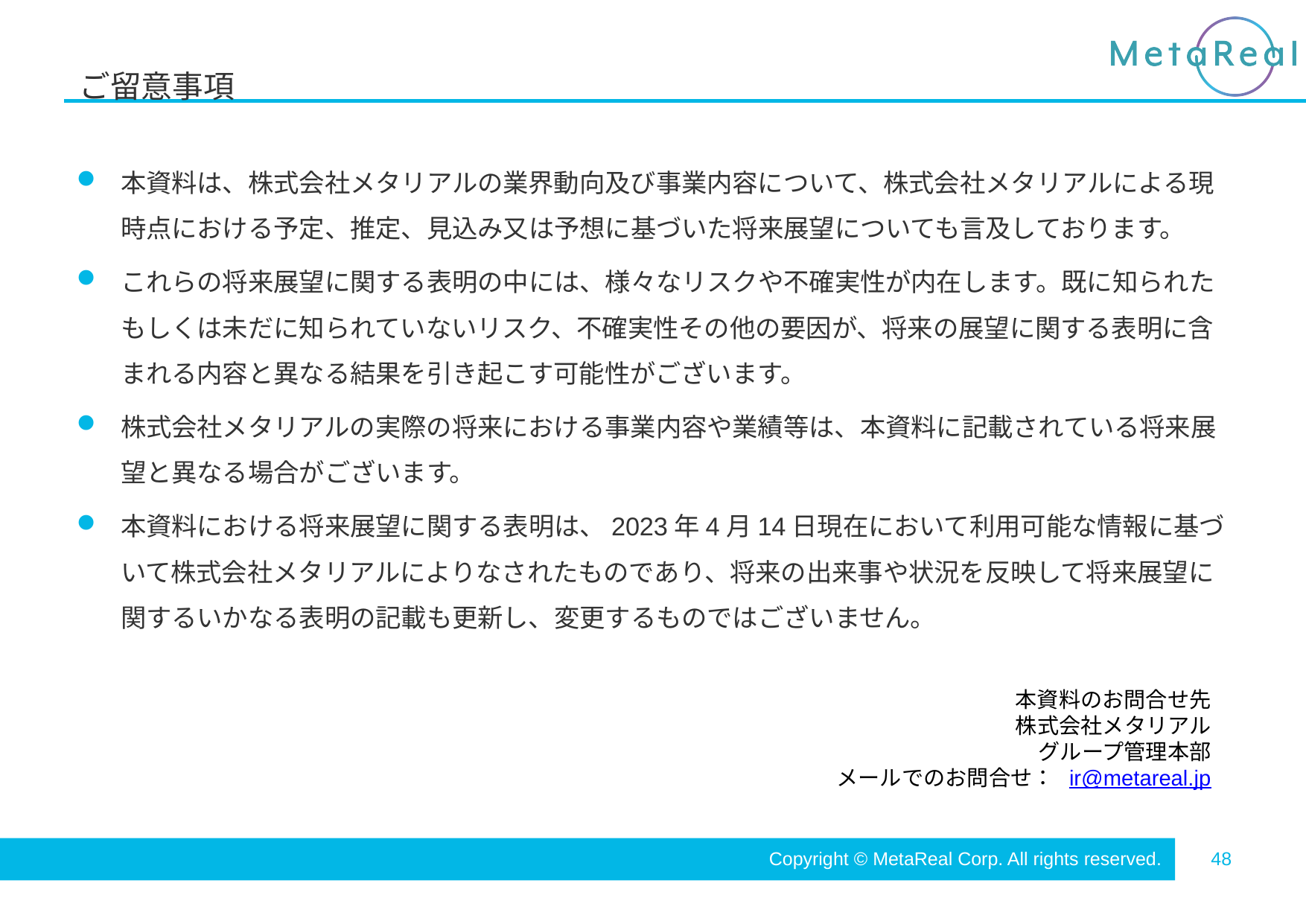

# ご留意事項
本資料は、株式会社メタリアルの業界動向及び事業内容について、株式会社メタリアルによる現時点における予定、推定、見込み又は予想に基づいた将来展望についても言及しております。
これらの将来展望に関する表明の中には、様々なリスクや不確実性が内在します。既に知られたもしくは未だに知られていないリスク、不確実性その他の要因が、将来の展望に関する表明に含まれる内容と異なる結果を引き起こす可能性がございます。
株式会社メタリアルの実際の将来における事業内容や業績等は、本資料に記載されている将来展望と異なる場合がございます。
本資料における将来展望に関する表明は、2023年4月14日現在において利用可能な情報に基づいて株式会社メタリアルによりなされたものであり、将来の出来事や状況を反映して将来展望に関するいかなる表明の記載も更新し、変更するものではございません。

本資料のお問合せ先
株式会社メタリアル
グループ管理本部
　　　　　メールでのお問合せ：  ir@metareal.jp
Copyright © MetaReal Corp. All rights reserved.
48